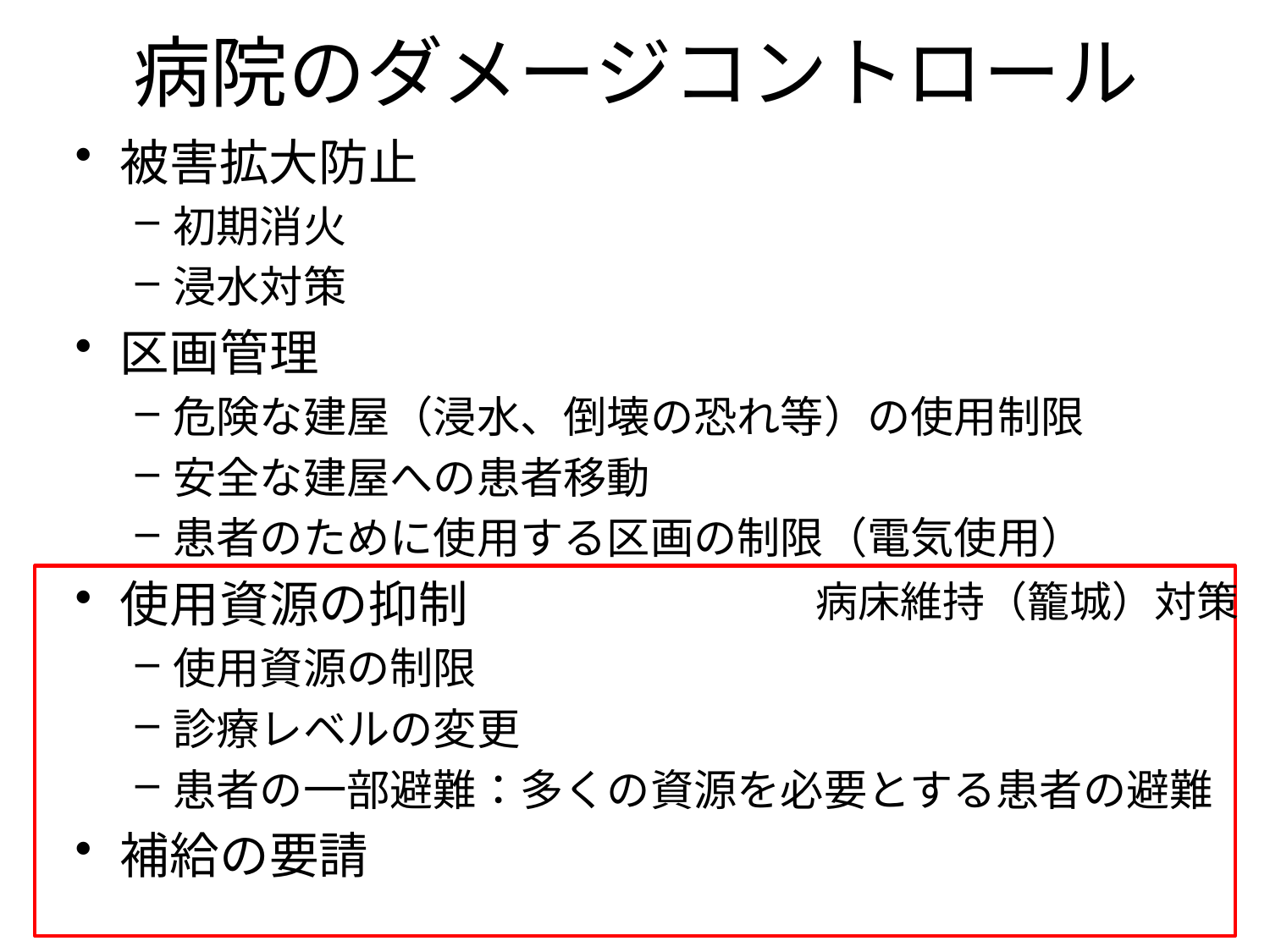

# 病院のダメージコントロール
被害拡大防止
初期消火
浸水対策
区画管理
危険な建屋（浸水、倒壊の恐れ等）の使用制限
安全な建屋への患者移動
患者のために使用する区画の制限（電気使用）
使用資源の抑制
使用資源の制限
診療レベルの変更
患者の一部避難：多くの資源を必要とする患者の避難
補給の要請

病床維持（籠城）対策